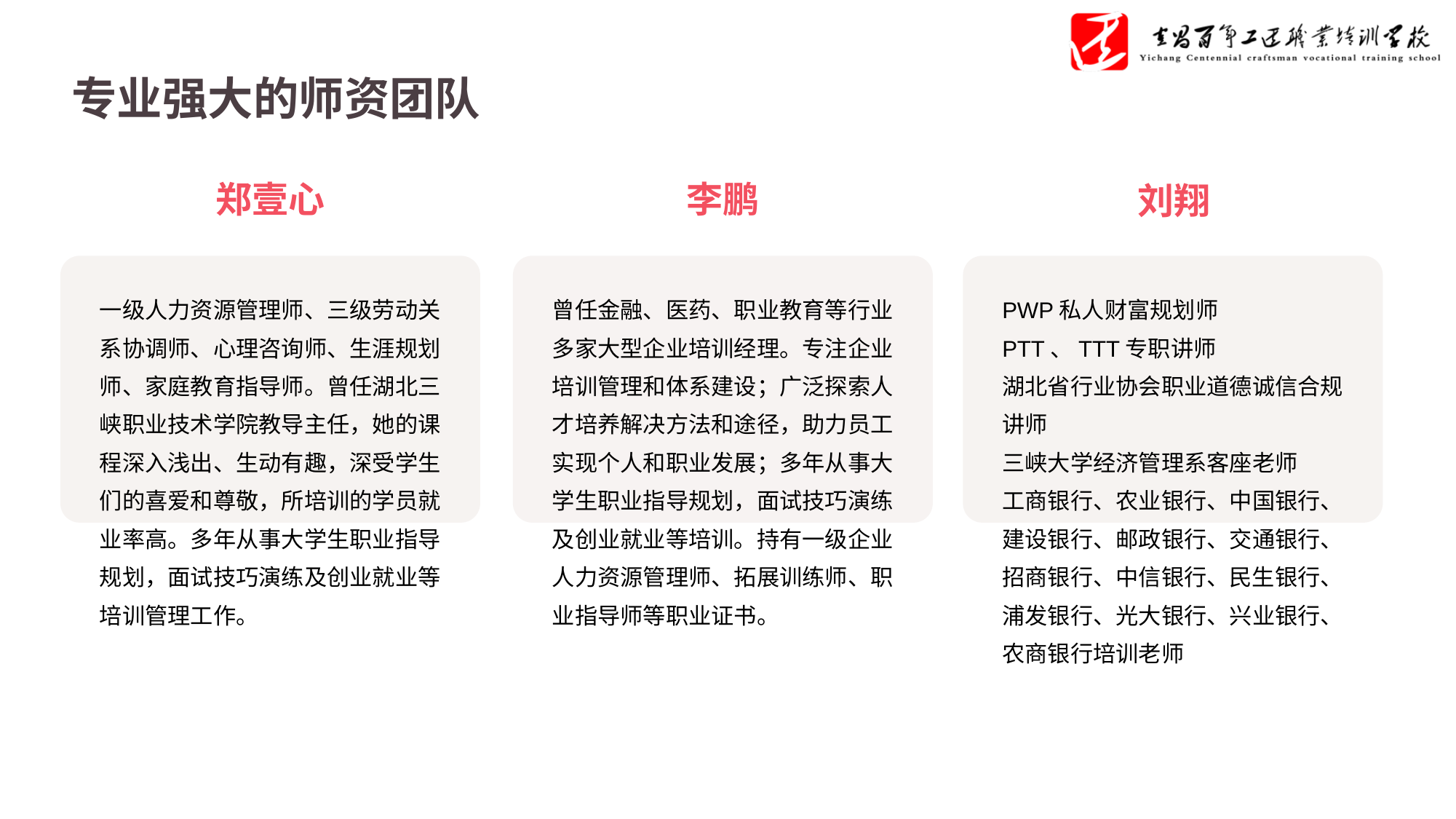

专业强大的师资团队
郑壹心
李鹏
刘翔

一级人力资源管理师、三级劳动关系协调师、心理咨询师、生涯规划师、家庭教育指导师。曾任湖北三峡职业技术学院教导主任，她的课程深入浅出、生动有趣，深受学生们的喜爱和尊敬，所培训的学员就业率高。多年从事大学生职业指导规划，面试技巧演练及创业就业等培训管理工作。
曾任金融、医药、职业教育等行业多家大型企业培训经理。专注企业培训管理和体系建设；广泛探索人才培养解决方法和途径，助力员工实现个人和职业发展；多年从事大学生职业指导规划，面试技巧演练及创业就业等培训。持有一级企业人力资源管理师、拓展训练师、职业指导师等职业证书。
PWP私人财富规划师
PTT、TTT专职讲师
湖北省行业协会职业道德诚信合规讲师
三峡大学经济管理系客座老师
工商银行、农业银行、中国银行、建设银行、邮政银行、交通银行、招商银行、中信银行、民生银行、浦发银行、光大银行、兴业银行、
农商银行培训老师